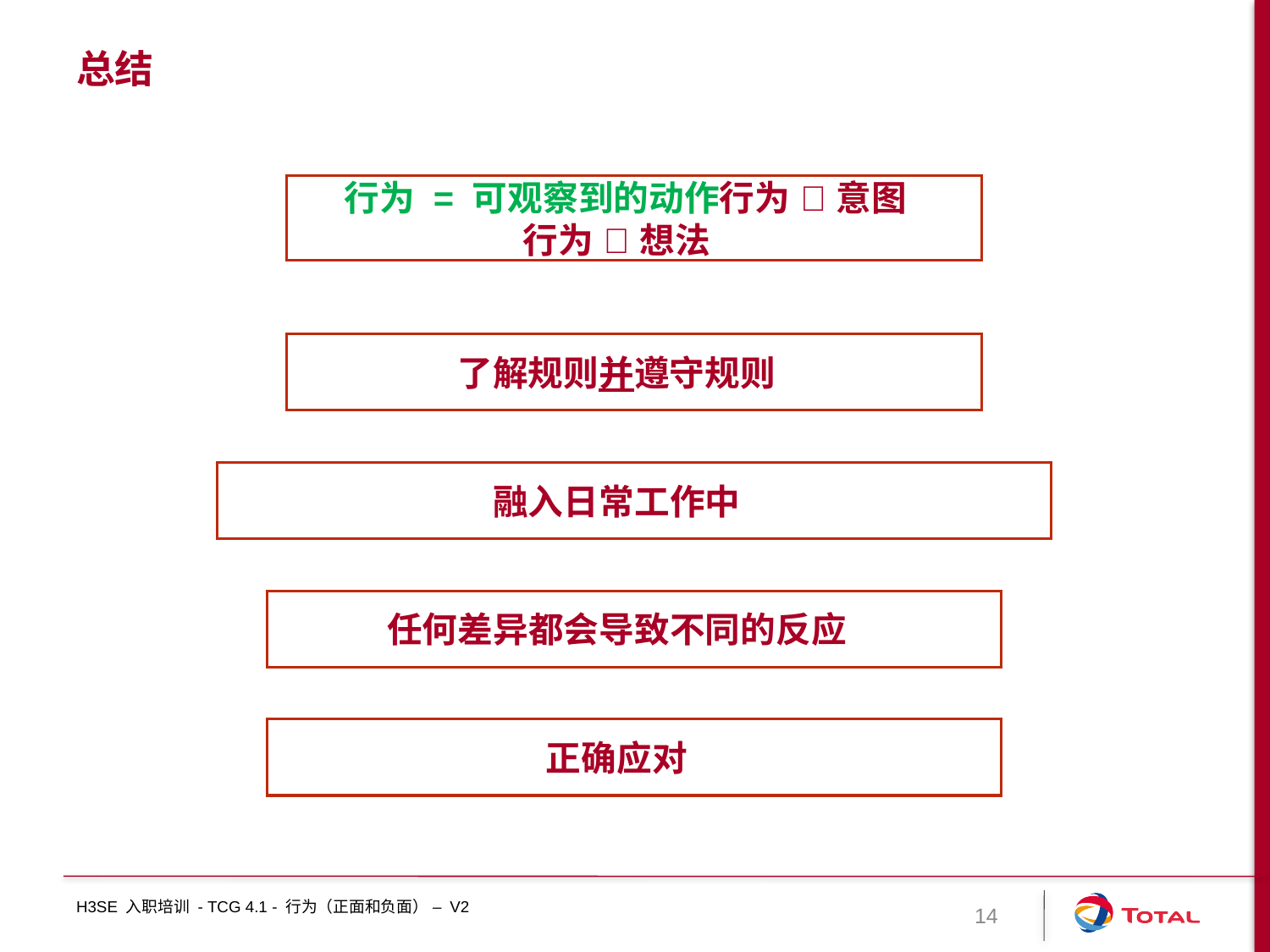

# 总结
 行为 = 可观察到的动作行为 ≠ 意图
行为 ≠ 想法

了解规则并遵守规则

融入日常工作中

任何差异都会导致不同的反应

正确应对

H3SE 入职培训 - TCG 4.1 - 行为（正面和负面） – V2
14